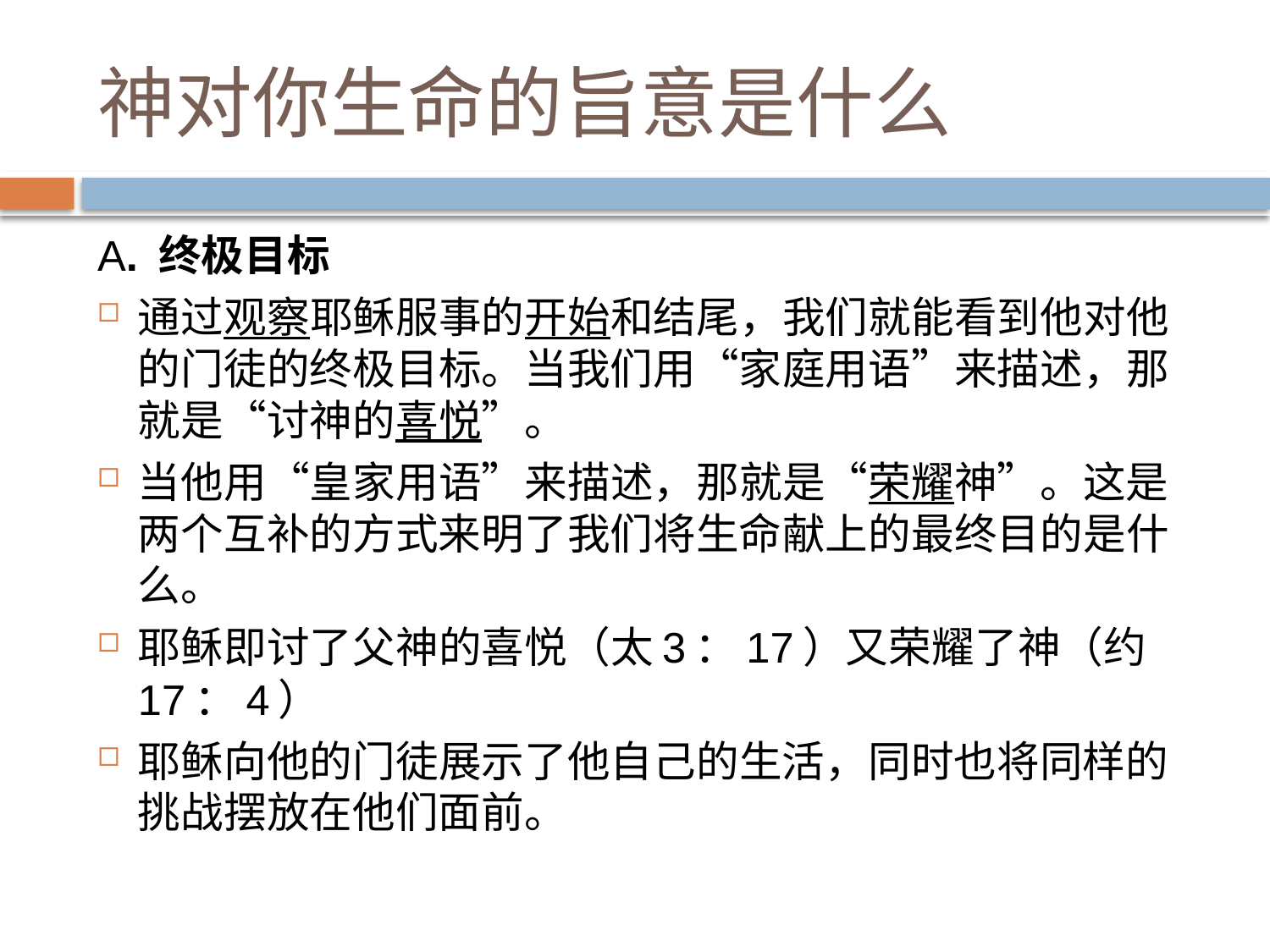

# 神对你生命的旨意是什么
A. 终极目标
通过观察耶稣服事的开始和结尾，我们就能看到他对他的门徒的终极目标。当我们用“家庭用语”来描述，那就是“讨神的喜悦”。
当他用“皇家用语”来描述，那就是“荣耀神”。这是两个互补的方式来明了我们将生命献上的最终目的是什么。
耶稣即讨了父神的喜悦（太3：17）又荣耀了神（约17：4）
耶稣向他的门徒展示了他自己的生活，同时也将同样的挑战摆放在他们面前。